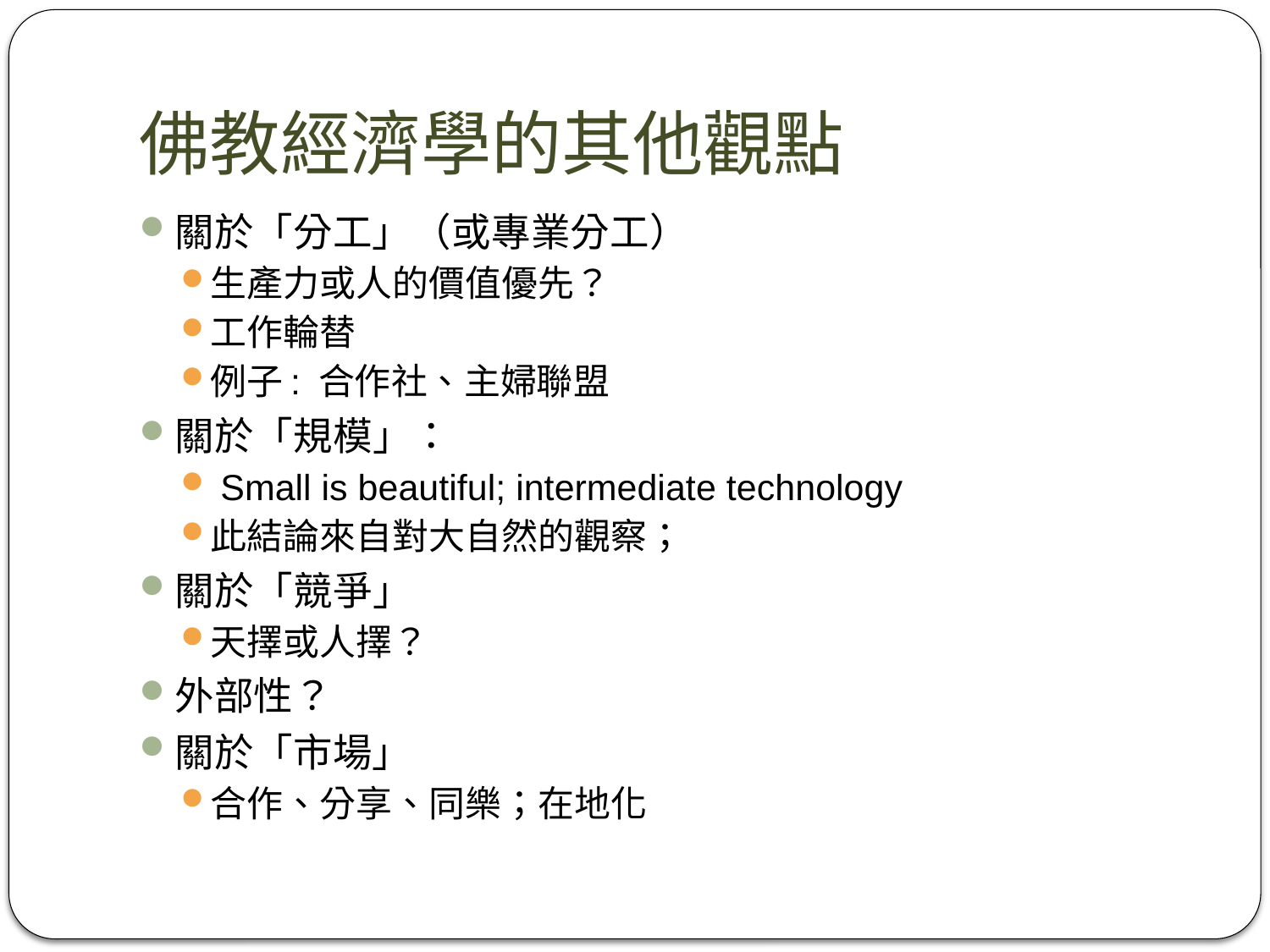

# 佛教經濟學的其他觀點
關於「分工」（或專業分工）
生產力或人的價值優先？
工作輪替
例子: 合作社、主婦聯盟
關於「規模」：
 Small is beautiful; intermediate technology
此結論來自對大自然的觀察；
關於「競爭」
天擇或人擇？
外部性？
關於「市場」
合作、分享、同樂；在地化